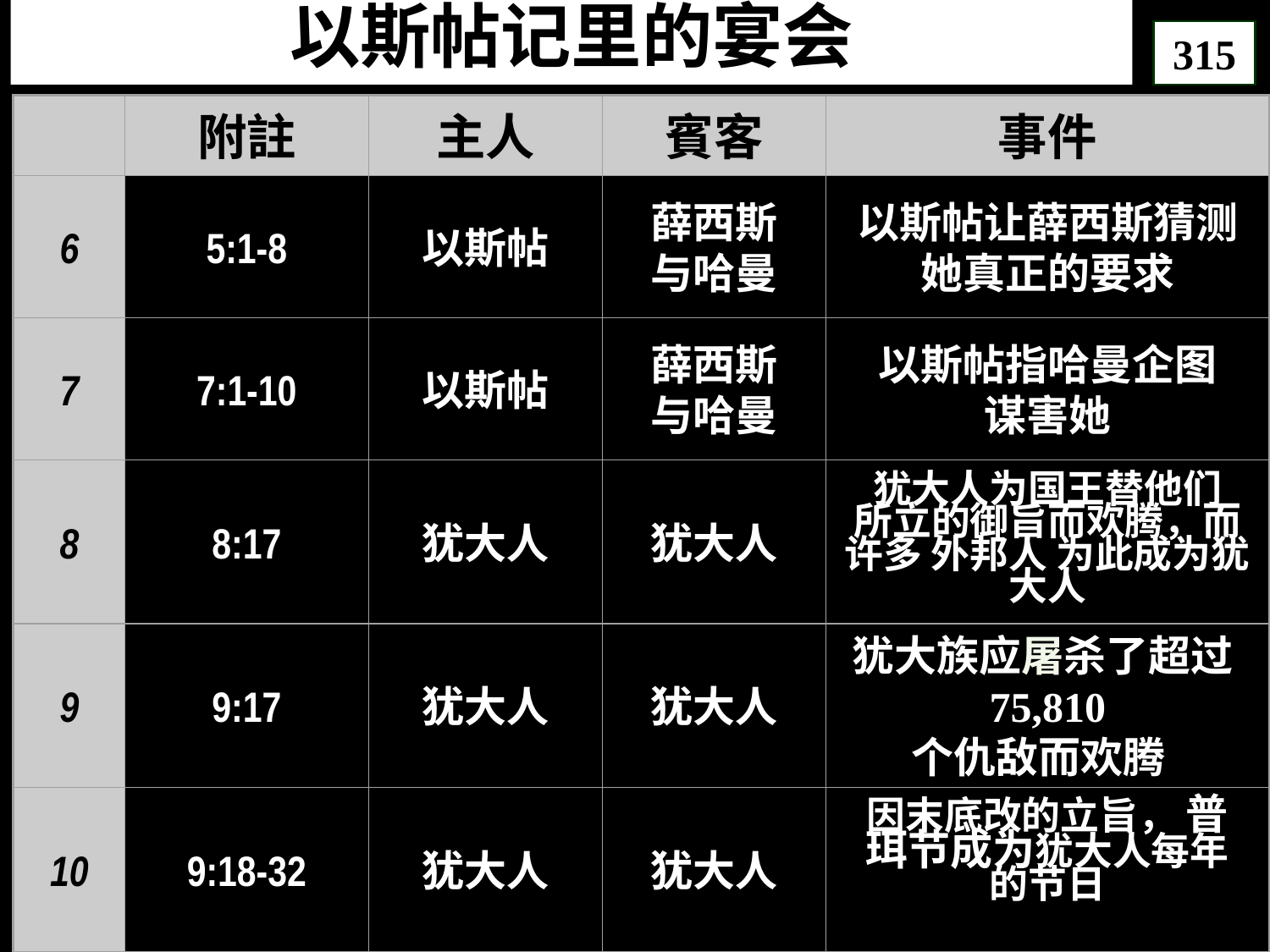

# 以斯帖记里的宴会

315

附註

主人

賓客

事件

6

5:1-8

以斯帖

薛西斯
与哈曼

以斯帖让薛西斯猜测她真正的要求

7

7:1-10

以斯帖

薛西斯
与哈曼

以斯帖指哈曼企图
谋害她

8

8:17

犹大人

犹大人

犹大人为国王替他们
所立的御旨而欢腾，而许多 外邦人 为此成为犹大人

9

9:17

犹大人

犹大人

犹大族应屠杀了超过75,810
个仇敌而欢腾

10

9:18-32

犹大人

犹大人

因末底改的立旨， 普
珥节成为犹大人每年
的节日